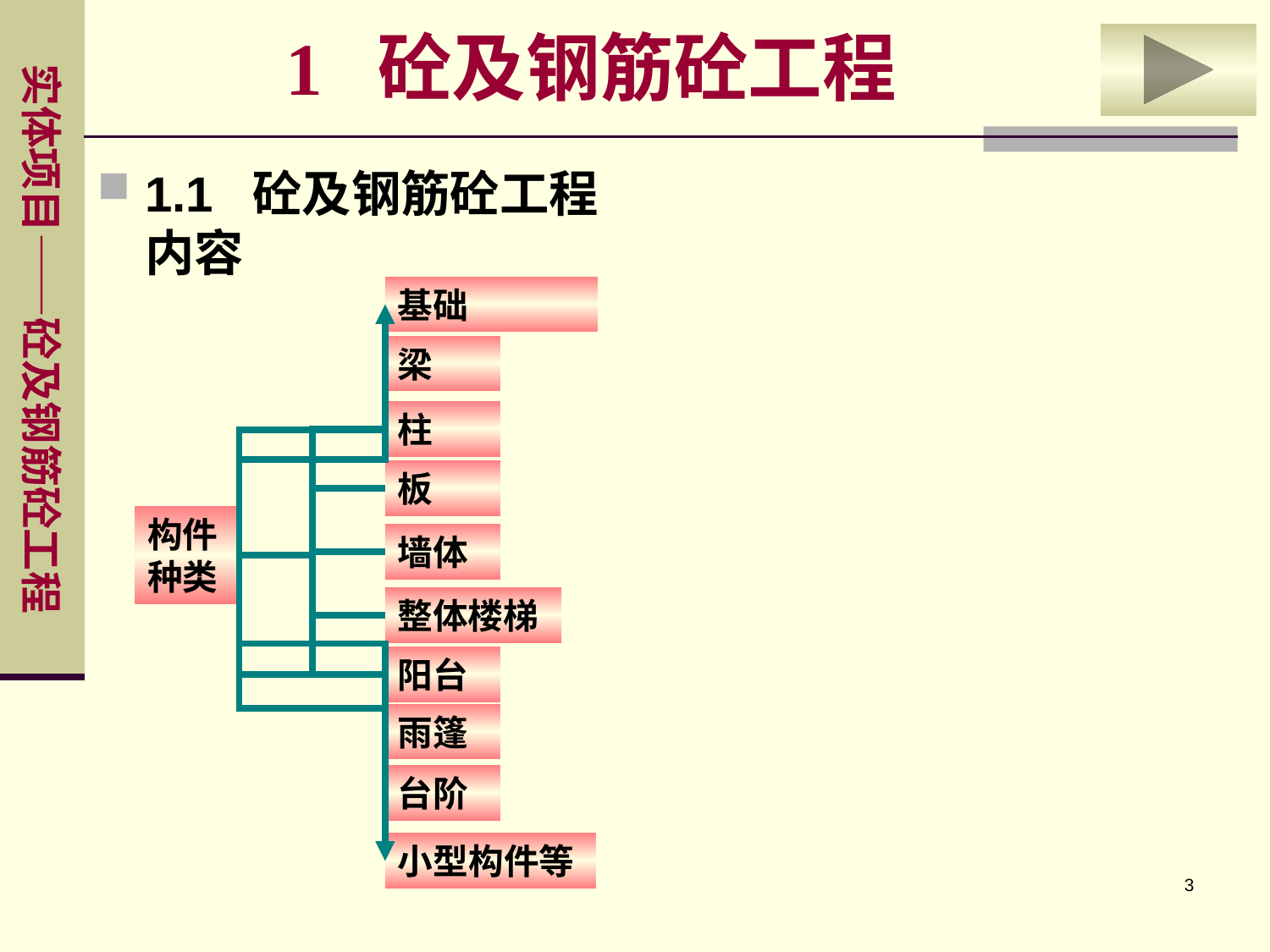

1  砼及钢筋砼工程
1.1  砼及钢筋砼工程内容
基础
梁
柱
板
构件种类
墙体
整体楼梯
阳台
雨篷
台阶
小型构件等
3